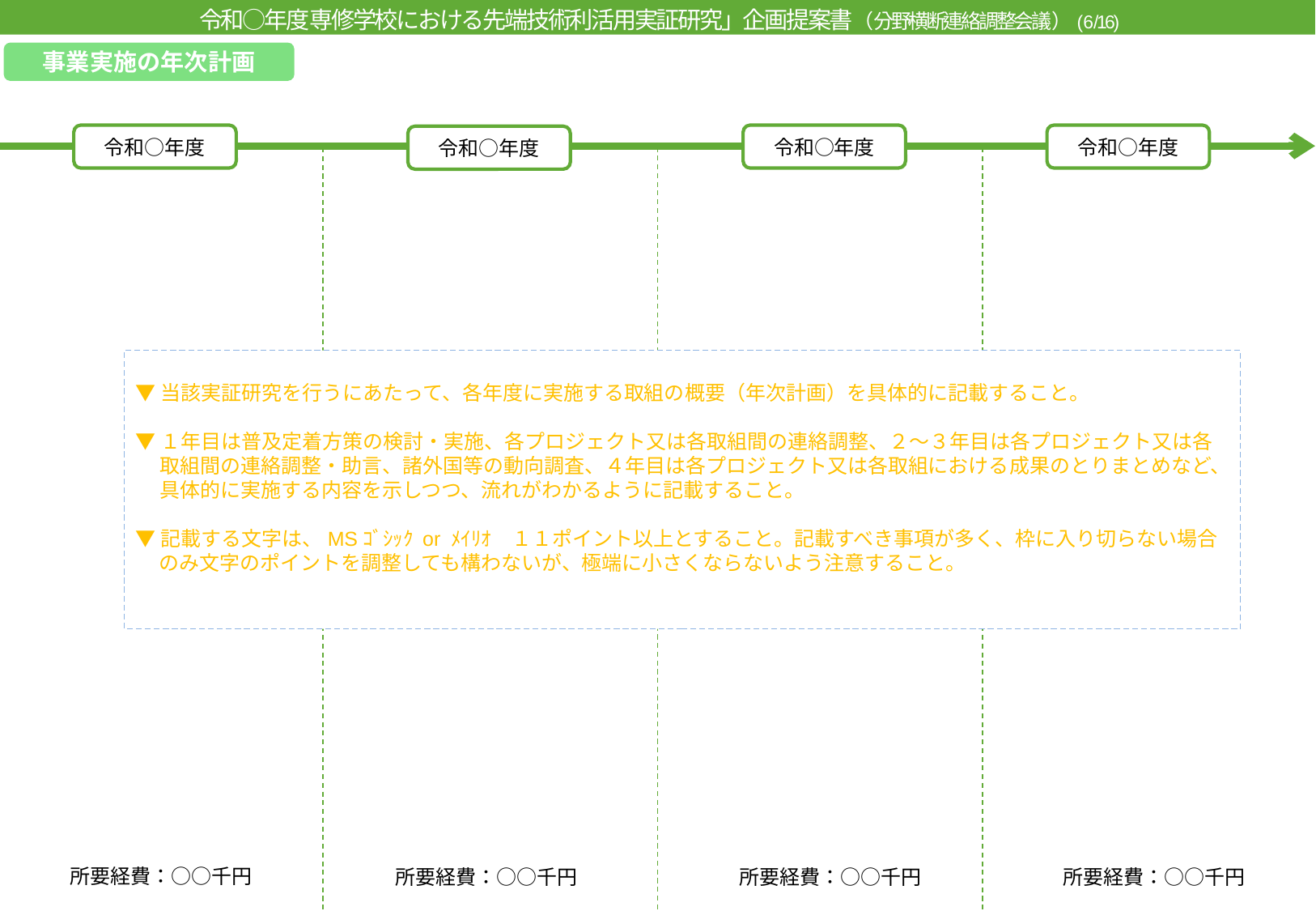

令和○年度専修学校における先端技術利活用実証研究」企画提案書（分野横断連絡調整会議）(6/16)
事業実施の年次計画
令和○年度
令和○年度
令和○年度
令和○年度

▼当該実証研究を行うにあたって、各年度に実施する取組の概要（年次計画）を具体的に記載すること。

▼１年目は普及定着方策の検討・実施、各プロジェクト又は各取組間の連絡調整、２～３年目は各プロジェクト又は各取組間の連絡調整・助言、諸外国等の動向調査、４年目は各プロジェクト又は各取組における成果のとりまとめなど、具体的に実施する内容を示しつつ、流れがわかるように記載すること。

▼記載する文字は、MSｺﾞｼｯｸ or ﾒｲﾘｵ　１１ポイント以上とすること。記載すべき事項が多く、枠に入り切らない場合のみ文字のポイントを調整しても構わないが、極端に小さくならないよう注意すること。

所要経費：○○千円
所要経費：○○千円
所要経費：○○千円
所要経費：○○千円